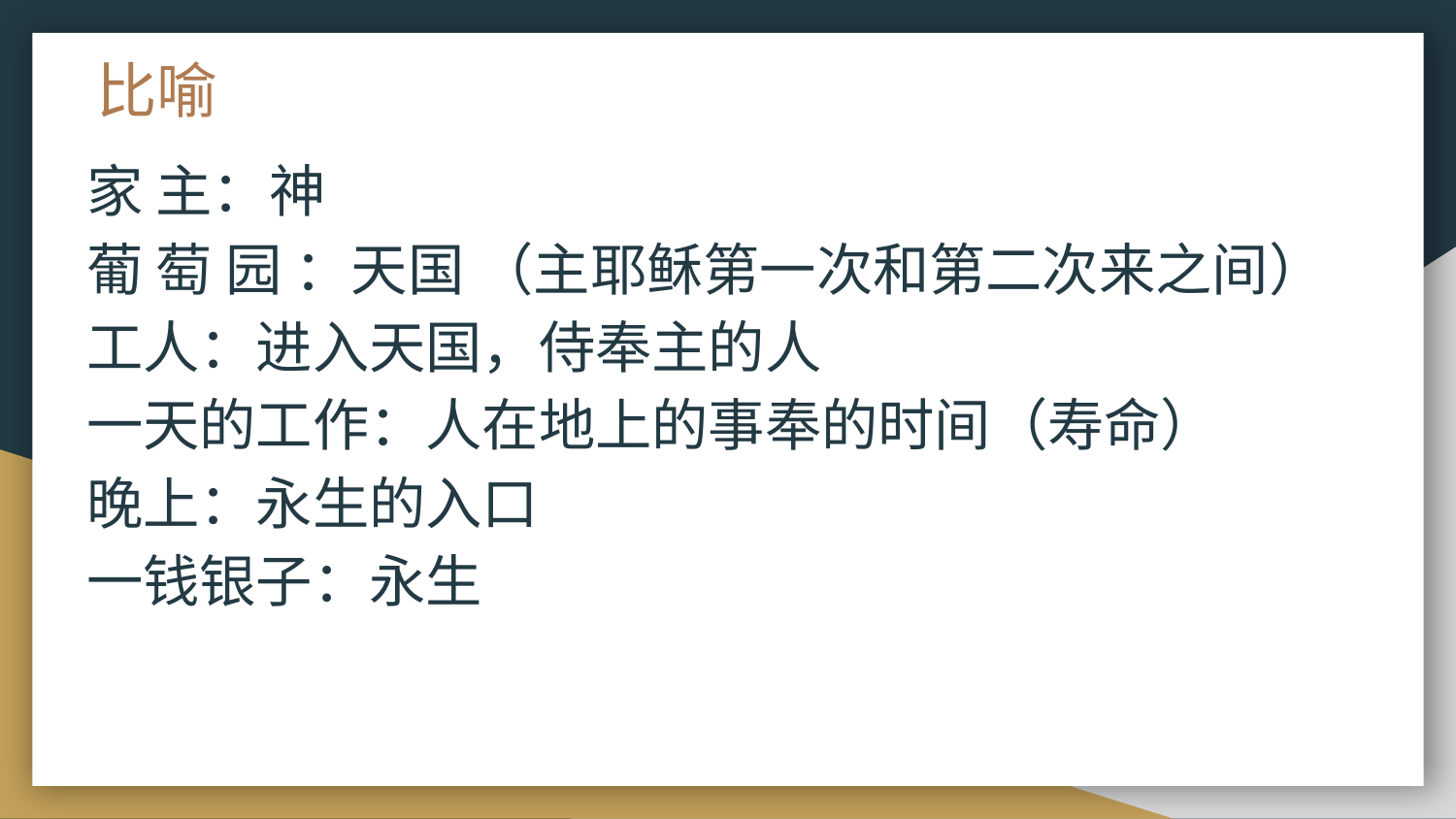

# 比喻
家 主：神
葡 萄 园 ：天国 （主耶稣第一次和第二次来之间）
工人：进入天国，侍奉主的人
一天的工作：人在地上的事奉的时间（寿命）
晚上：永生的入口
一钱银子：永生